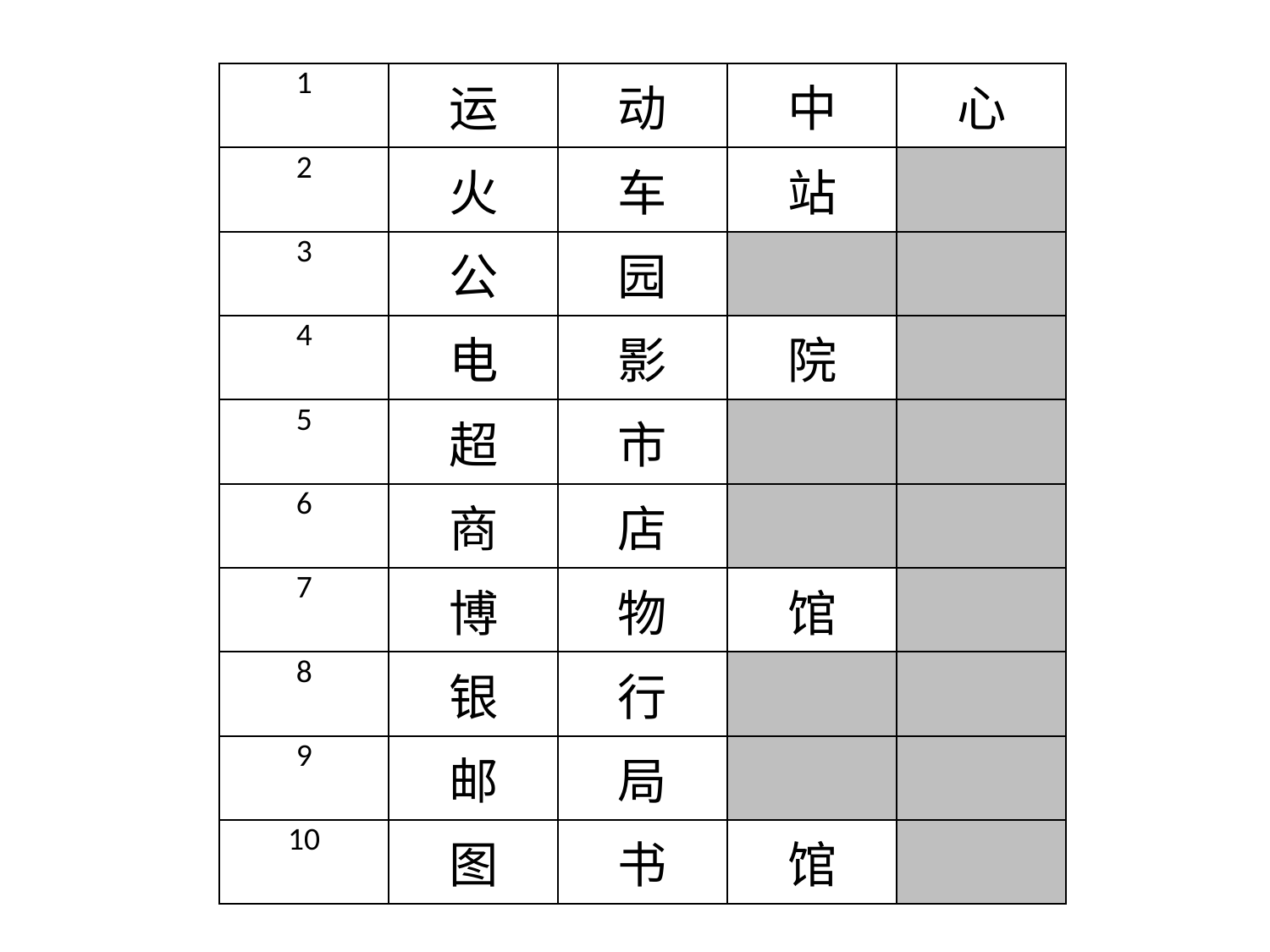

| 1 | 运 | 动 | 中 | 心 |
| --- | --- | --- | --- | --- |
| 2 | 火 | 车 | 站 |  |
| 3 | 公 | 园 |  |  |
| 4 | 电 | 影 | 院 |  |
| 5 | 超 | 市 |  |  |
| 6 | 商 | 店 |  |  |
| 7 | 博 | 物 | 馆 |  |
| 8 | 银 | 行 |  |  |
| 9 | 邮 | 局 |  |  |
| 10 | 图 | 书 | 馆 |  |